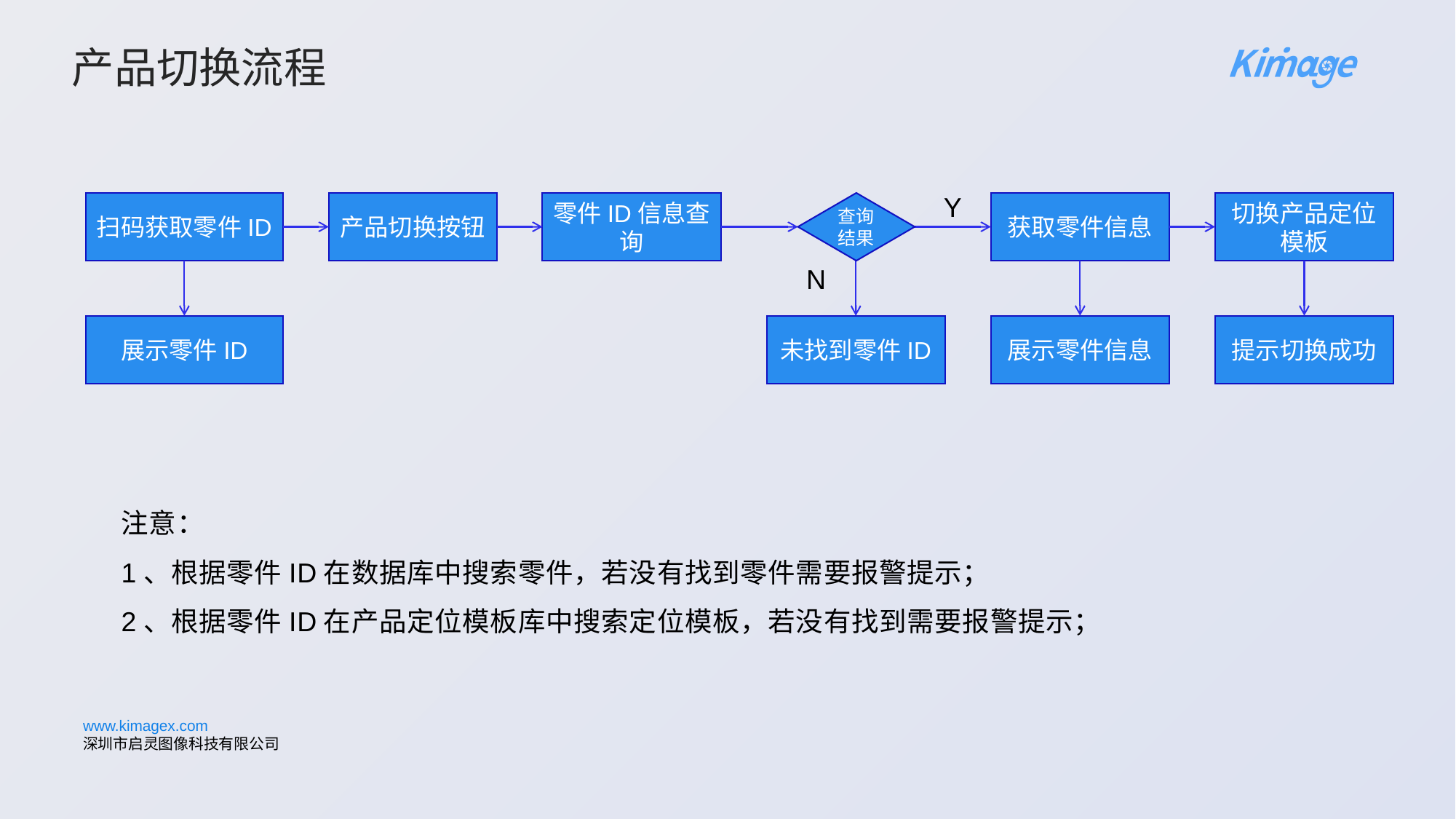

产品切换流程
Y
扫码获取零件ID
产品切换按钮
零件ID信息查询
查询结果
获取零件信息
切换产品定位模板
N
展示零件ID
未找到零件ID
展示零件信息
提示切换成功
注意：
1、根据零件ID在数据库中搜索零件，若没有找到零件需要报警提示；
2、根据零件ID在产品定位模板库中搜索定位模板，若没有找到需要报警提示；